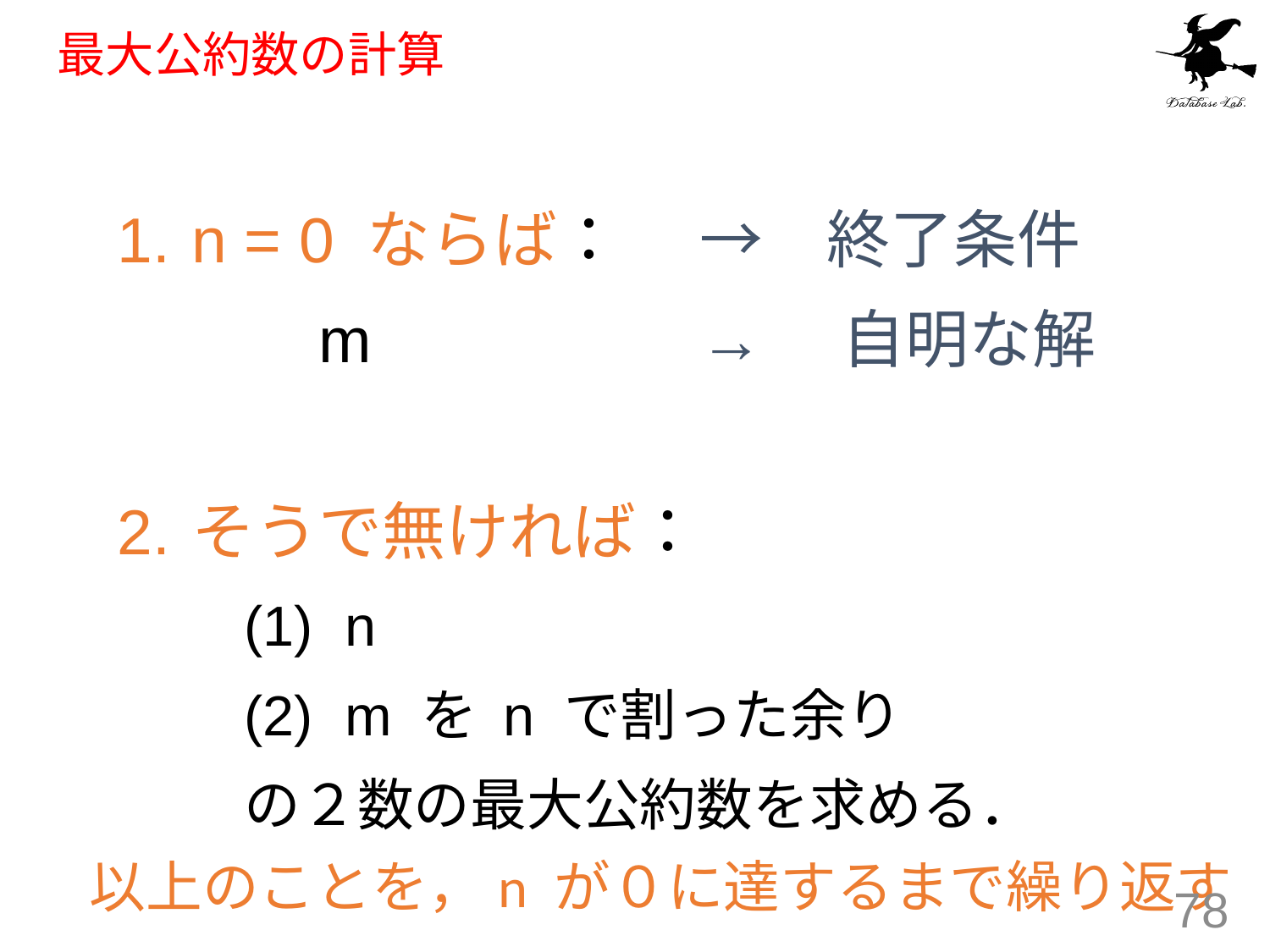

# 最大公約数の計算
n = 0 ならば：　	→　終了条件
		m 			→　自明な解
そうで無ければ：
	(1)  n
	(2)  m を n で割った余り
	の２数の最大公約数を求める．

以上のことを，n が０に達するまで繰り返す
78